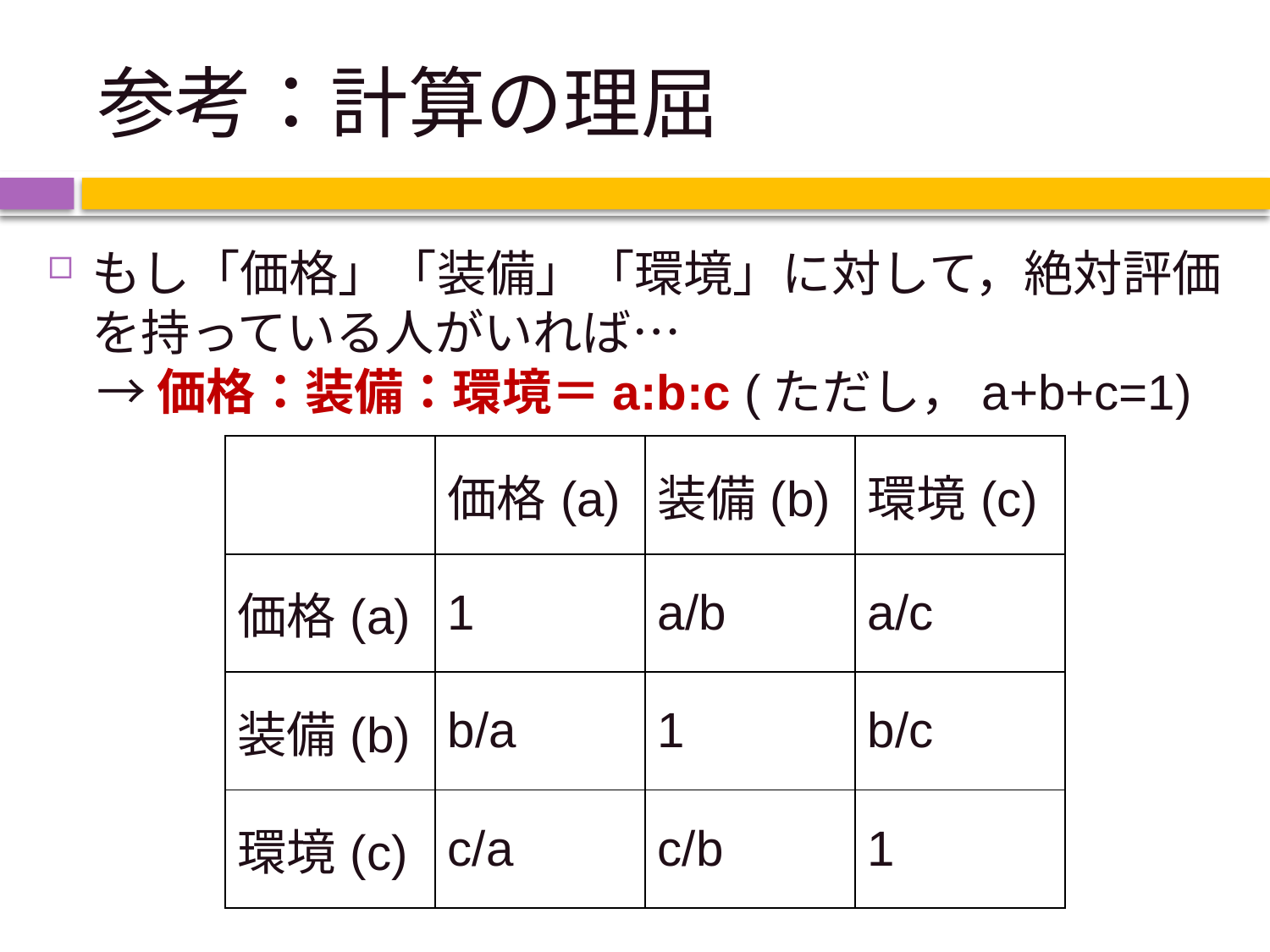

# 参考：計算の理屈
もし「価格」「装備」「環境」に対して，絶対評価を持っている人がいれば…
　→ 価格：装備：環境＝a:b:c (ただし，a+b+c=1)

|  | 価格(a) | 装備(b) | 環境(c) |
| --- | --- | --- | --- |
| 価格(a) | 1 | a/b | a/c |
| 装備(b) | b/a | 1 | b/c |
| 環境(c) | c/a | c/b | 1 |